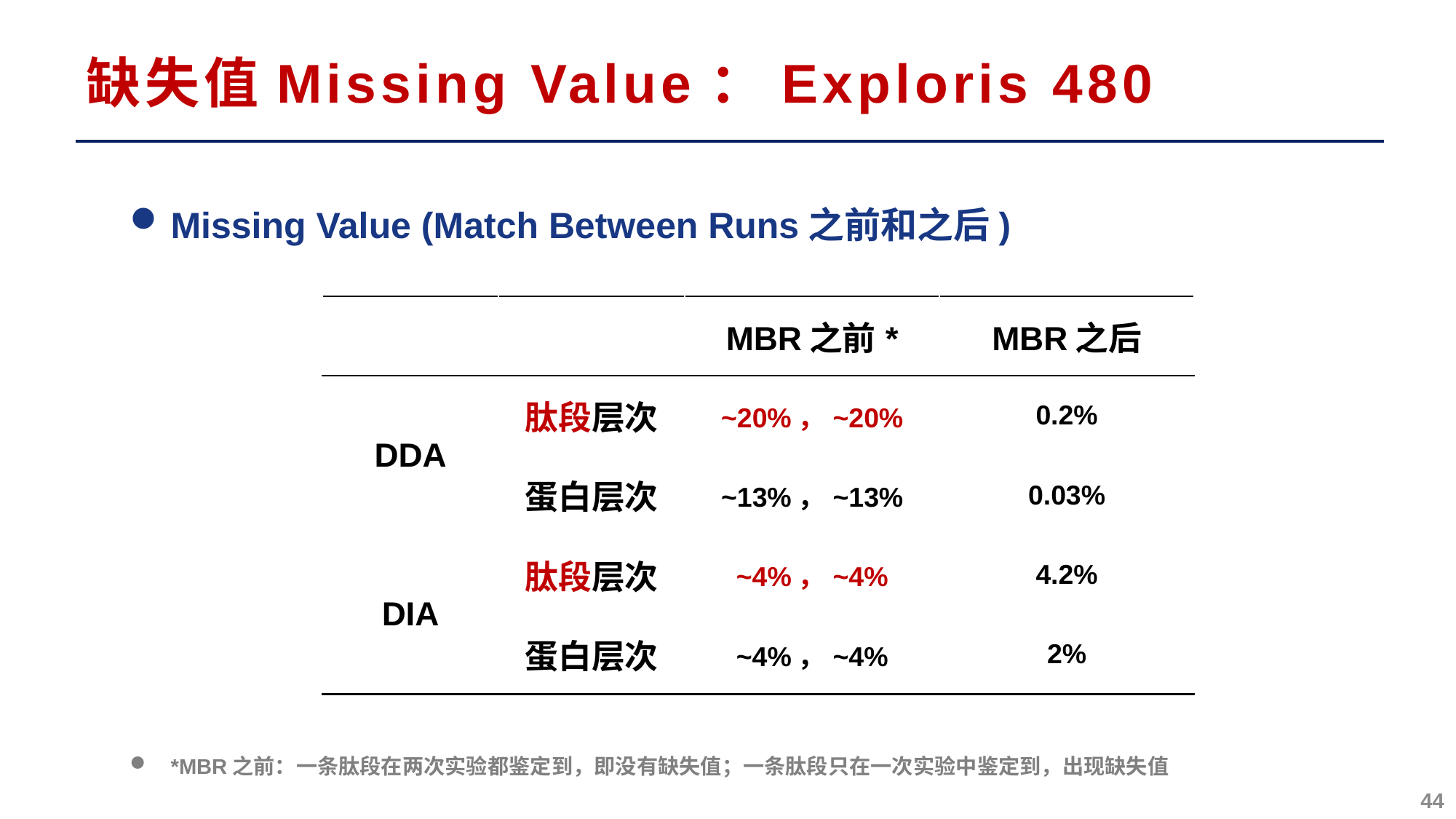

# 缺失值Missing Value：Exploris 480
Missing Value (Match Between Runs之前和之后)
|  |  | MBR之前\* | MBR之后 |
| --- | --- | --- | --- |
| DDA | 肽段层次 | ~20%，~20% | 0.2% |
|  | 蛋白层次 | ~13%，~13% | 0.03% |
| DIA | 肽段层次 | ~4%，~4% | 4.2% |
|  | 蛋白层次 | ~4%，~4% | 2% |
*MBR之前：一条肽段在两次实验都鉴定到，即没有缺失值；一条肽段只在一次实验中鉴定到，出现缺失值
44